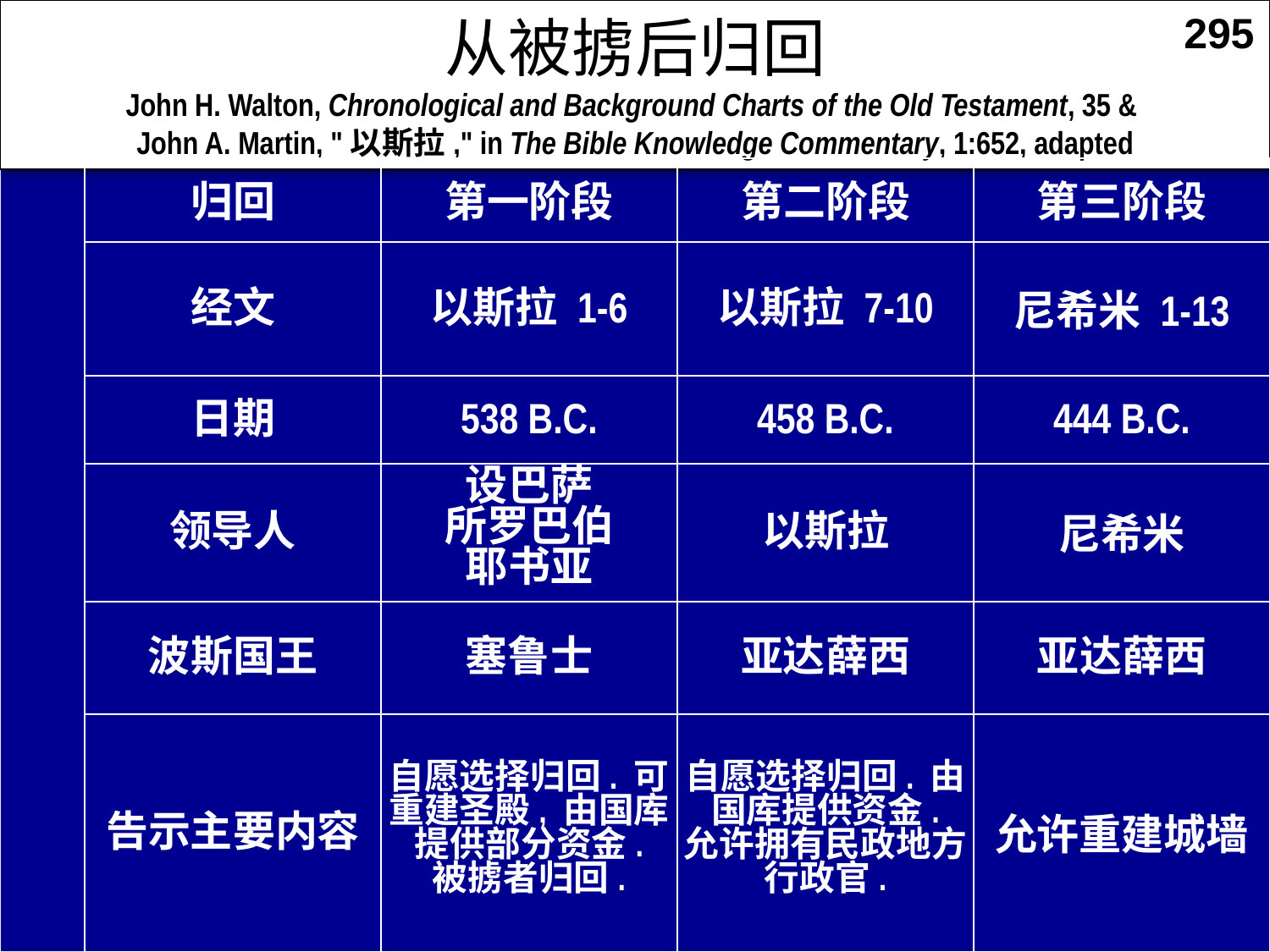

# 从被掳后归回 John H. Walton, Chronological and Background Charts of the Old Testament, 35 & John A. Martin, "以斯拉," in The Bible Knowledge Commentary, 1:652, adapted
295
归回

第一阶段

第二阶段

第三阶段

经文

以斯拉 1-6

以斯拉 7-10

尼希米 1-13

日期

538 B.C.

458 B.C.

444 B.C.

领导人

设巴萨
所罗巴伯
耶书亚

以斯拉

尼希米

波斯国王

塞鲁士

亚达薛西

亚达薛西

告示主要内容

自愿选择归回. 可重建圣殿, 由国库提供部分资金.
被掳者归回.

自愿选择归回. 由国库提供资金.
允许拥有民政地方行政官.

允许重建城墙